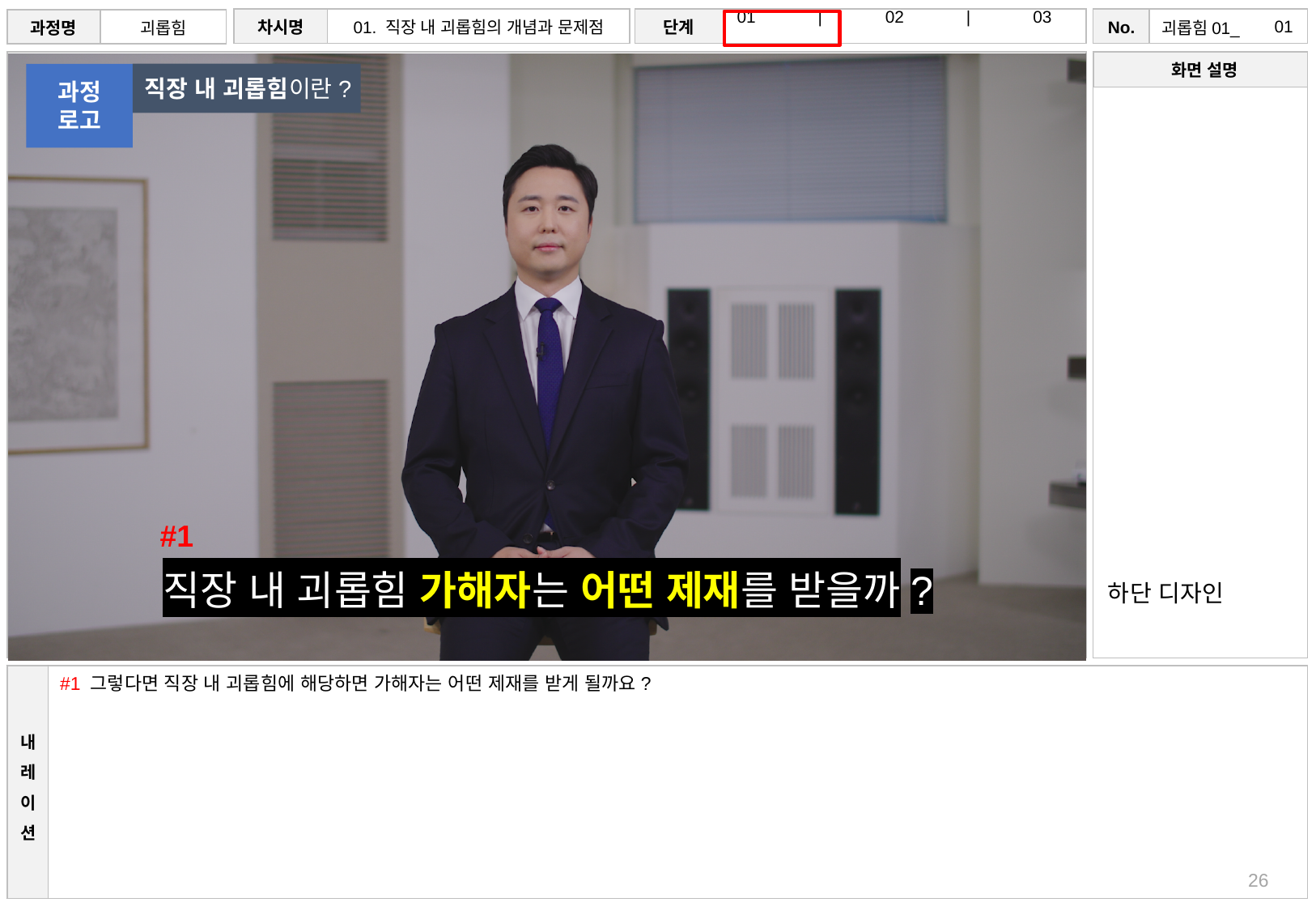

# 01
직장 내 괴롭힘이란?
과정
로고

#1
직장 내 괴롭힘 가해자는 어떤 제재를 받을까?
하단 디자인
#1 그렇다면 직장 내 괴롭힘에 해당하면 가해자는 어떤 제재를 받게 될까요?
26